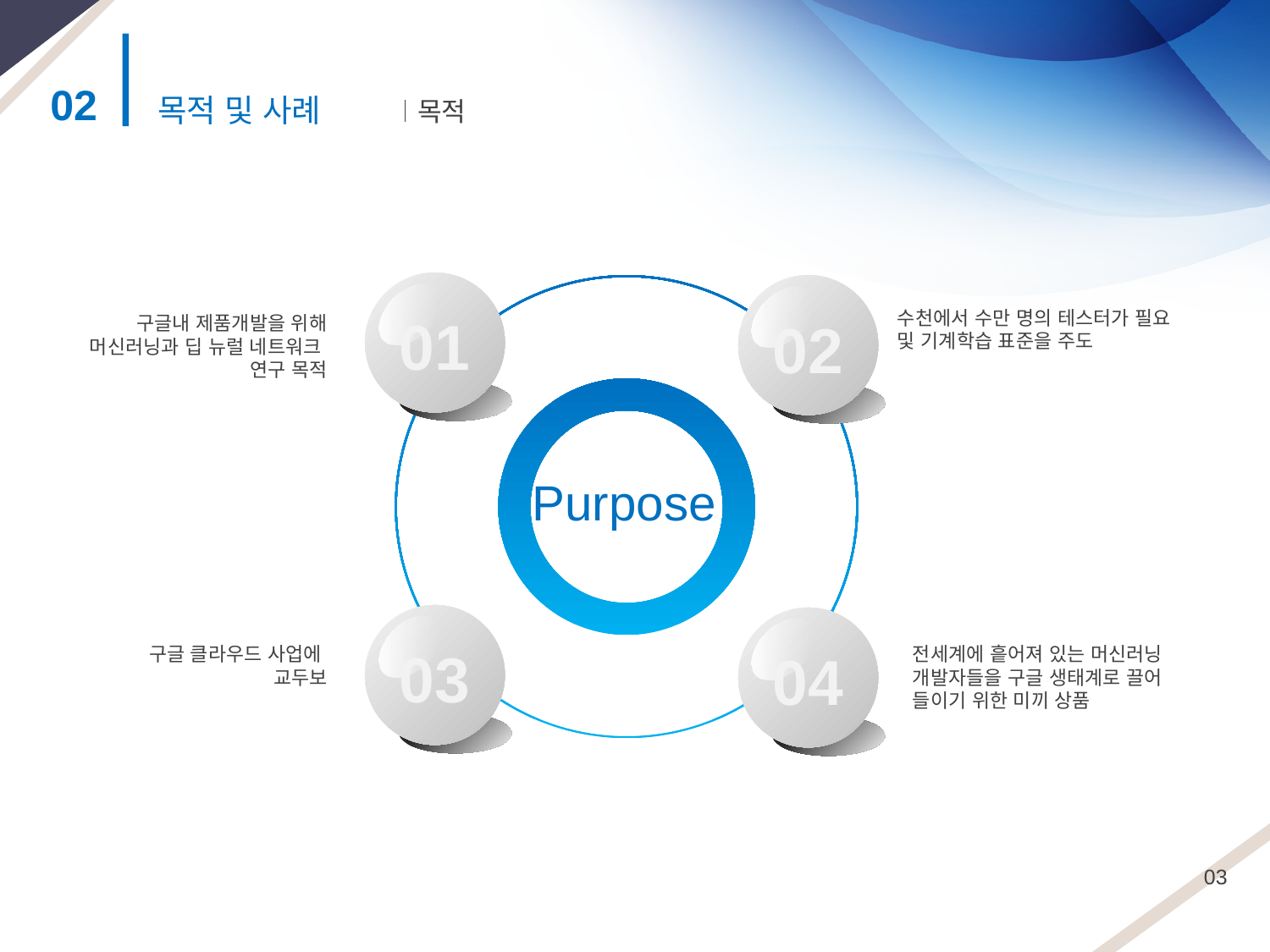

Presentation Title
02

목적 및 사례
목적

01

02

수천에서 수만 명의 테스터가 필요
및 기계학습 표준을 주도
구글내 제품개발을 위해
머신러닝과 딥 뉴럴 네트워크
연구 목적

Purpose

03

04

구글 클라우드 사업에
교두보
전세계에 흩어져 있는 머신러닝
개발자들을 구글 생태계로 끌어
들이기 위한 미끼 상품
03